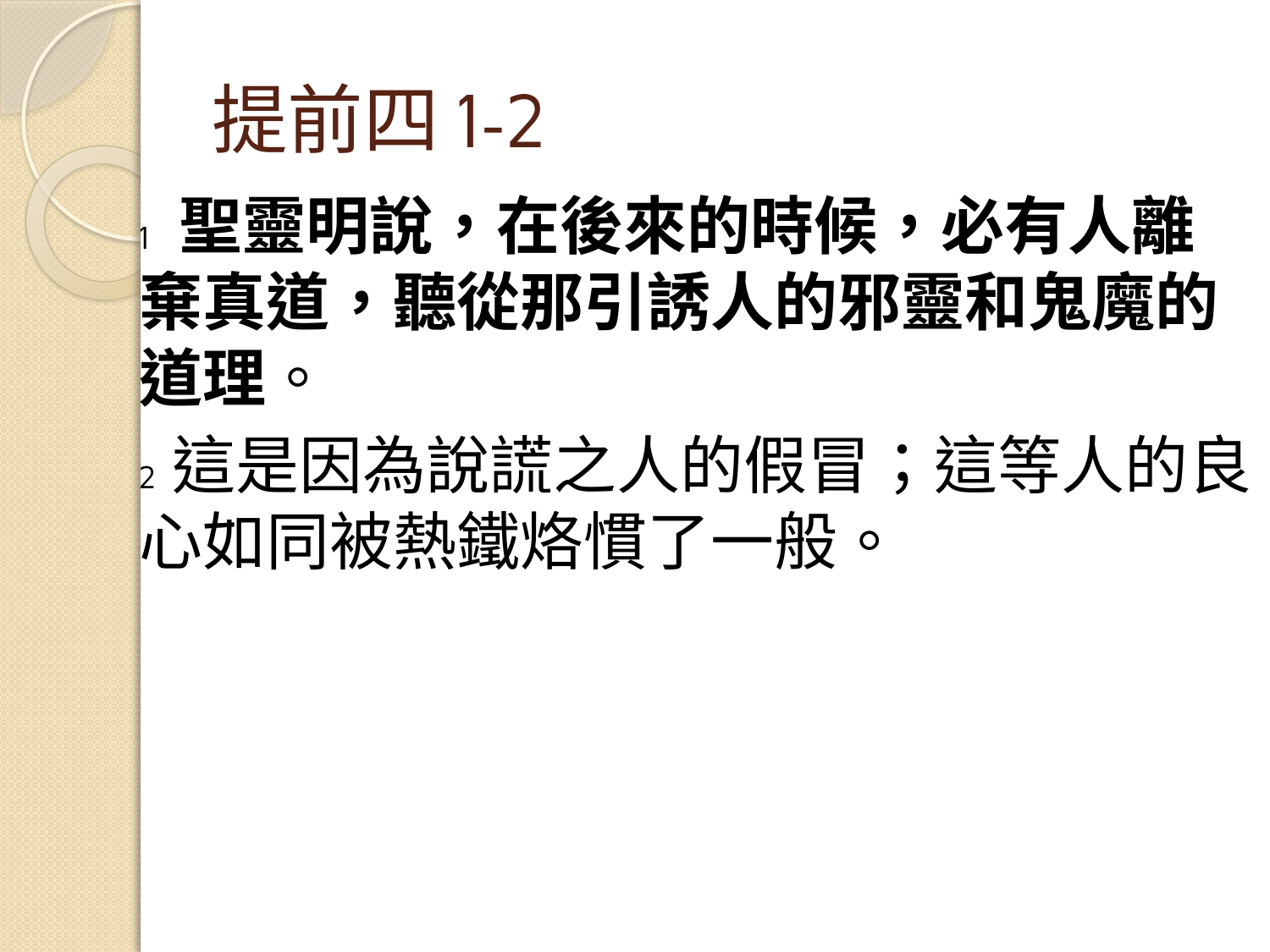

# 提前四1-2
1 聖靈明說，在後來的時候，必有人離棄真道，聽從那引誘人的邪靈和鬼魔的道理。
2 這是因為說謊之人的假冒；這等人的良心如同被熱鐵烙慣了一般。